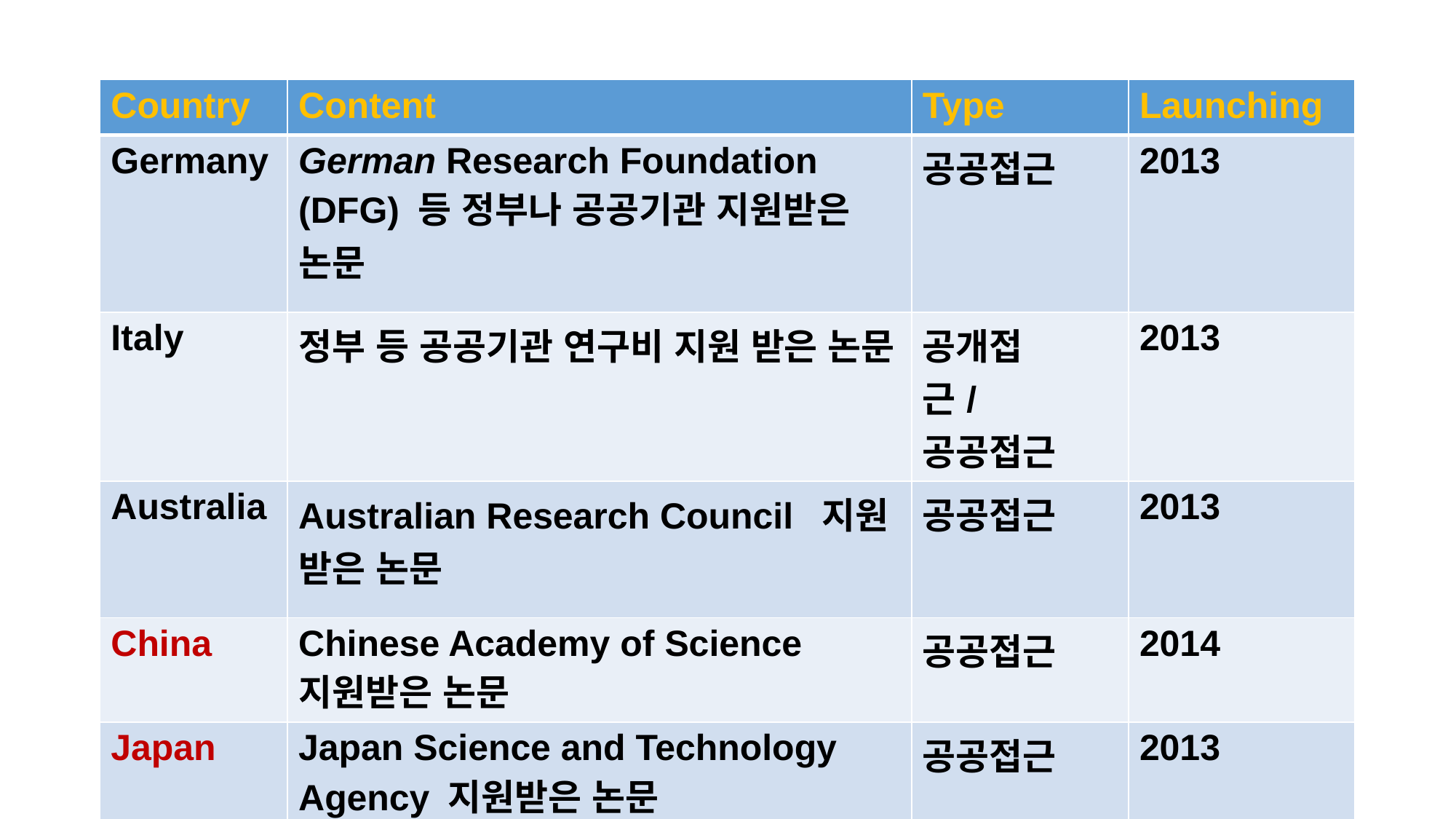

#
| Country | Content | Type | Launching |
| --- | --- | --- | --- |
| Germany | German Research Foundation (DFG) 등 정부나 공공기관 지원받은 논문 | 공공접근 | 2013 |
| Italy | 정부 등 공공기관 연구비 지원 받은 논문 | 공개접근/공공접근 | 2013 |
| Australia | Australian Research Council 지원 받은 논문 | 공공접근 | 2013 |
| China | Chinese Academy of Science 지원받은 논문 | 공공접근 | 2014 |
| Japan | Japan Science and Technology Agency 지원받은 논문 | 공공접근 | 2013 |